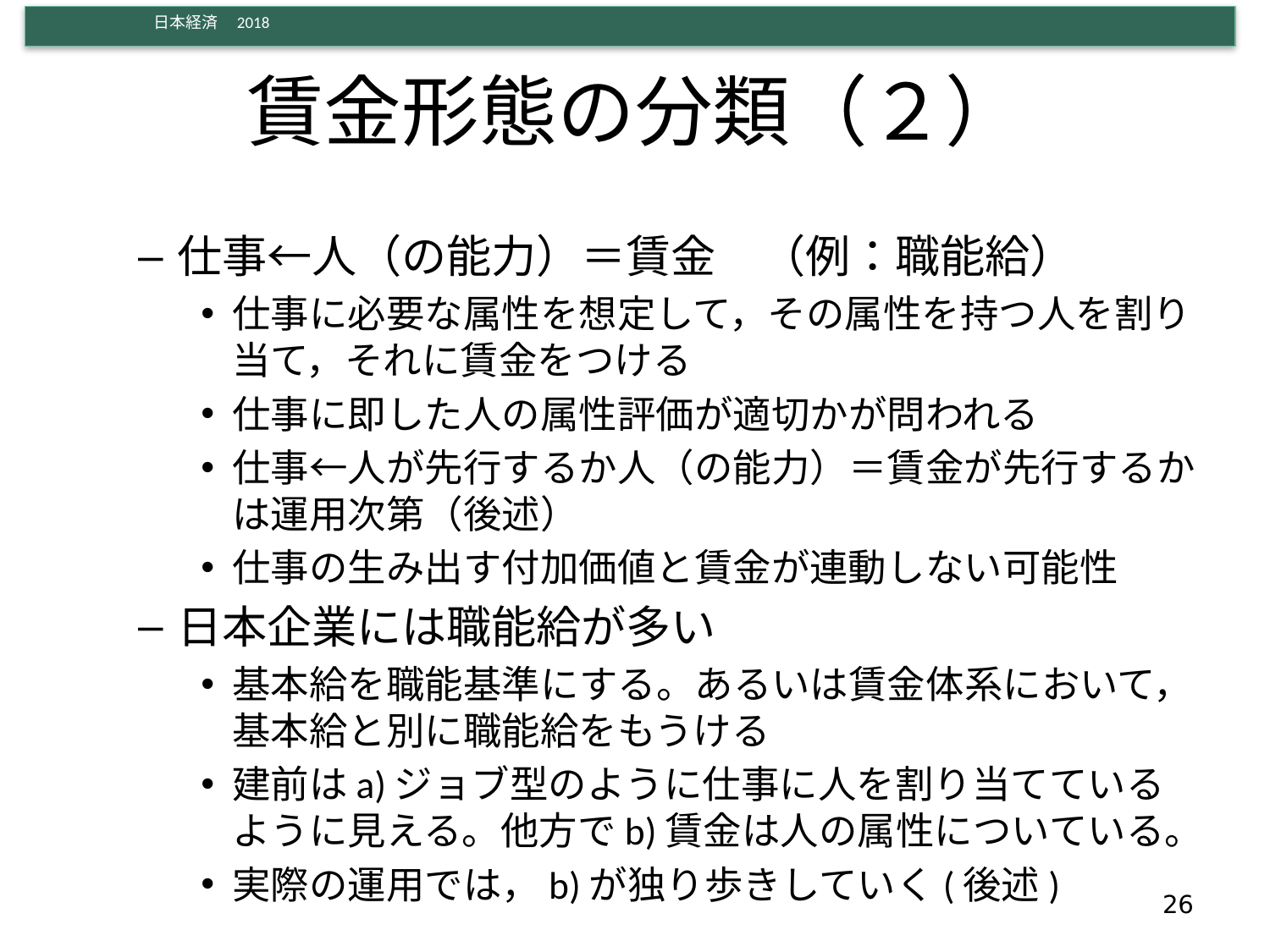

# 賃金形態の分類（２）
仕事←人（の能力）＝賃金　（例：職能給）
仕事に必要な属性を想定して，その属性を持つ人を割り当て，それに賃金をつける
仕事に即した人の属性評価が適切かが問われる
仕事←人が先行するか人（の能力）＝賃金が先行するかは運用次第（後述）
仕事の生み出す付加価値と賃金が連動しない可能性
日本企業には職能給が多い
基本給を職能基準にする。あるいは賃金体系において，基本給と別に職能給をもうける
建前はa)ジョブ型のように仕事に人を割り当てているように見える。他方でb)賃金は人の属性についている。
実際の運用では，b)が独り歩きしていく(後述)
26